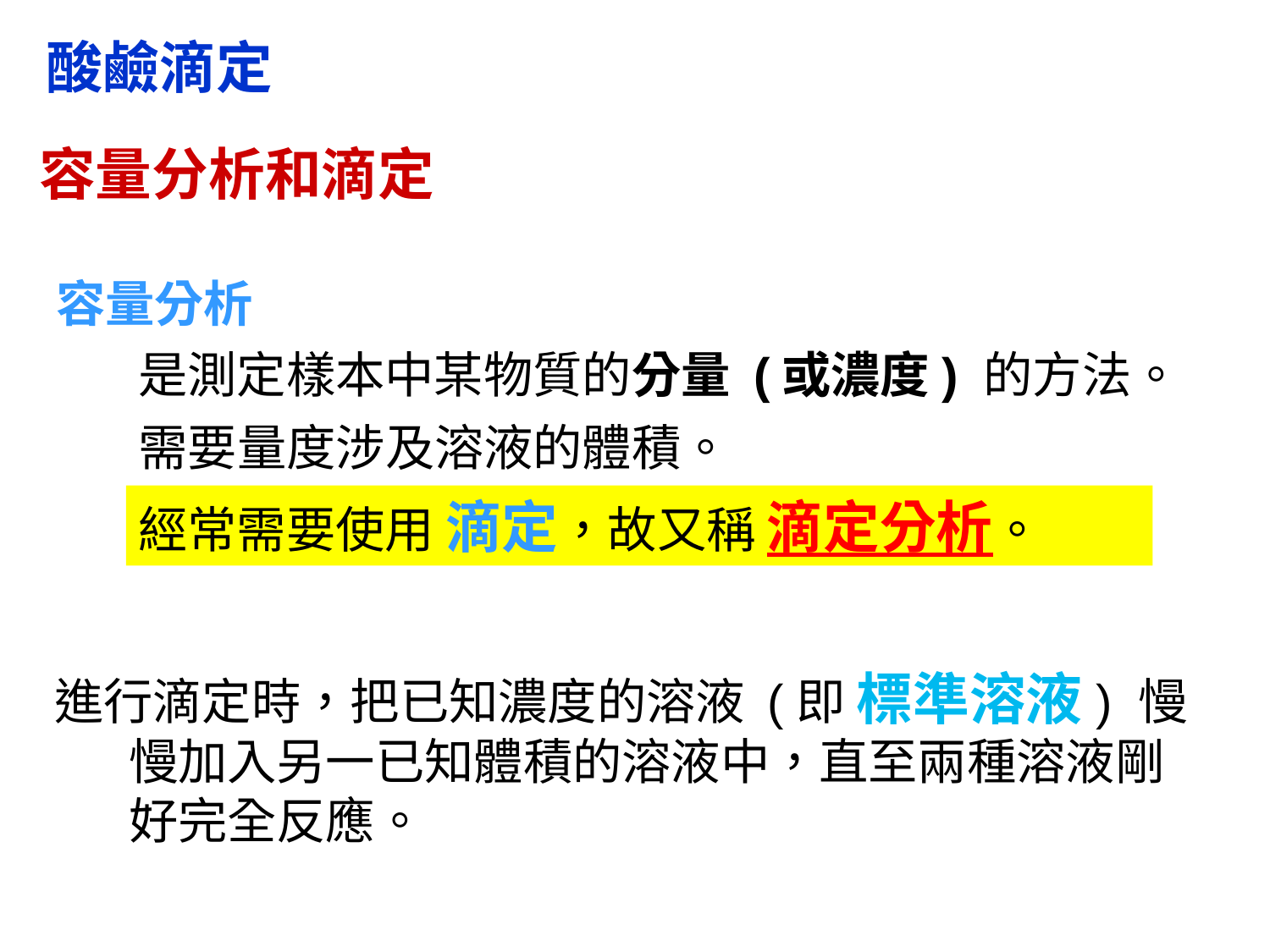

酸鹼滴定
容量分析和滴定
容量分析
是測定樣本中某物質的分量 (或濃度) 的方法。
需要量度涉及溶液的體積。
經常需要使用 滴定，故又稱 滴定分析。
進行滴定時，把已知濃度的溶液 (即 標準溶液) 慢慢加入另一已知體積的溶液中，直至兩種溶液剛好完全反應。